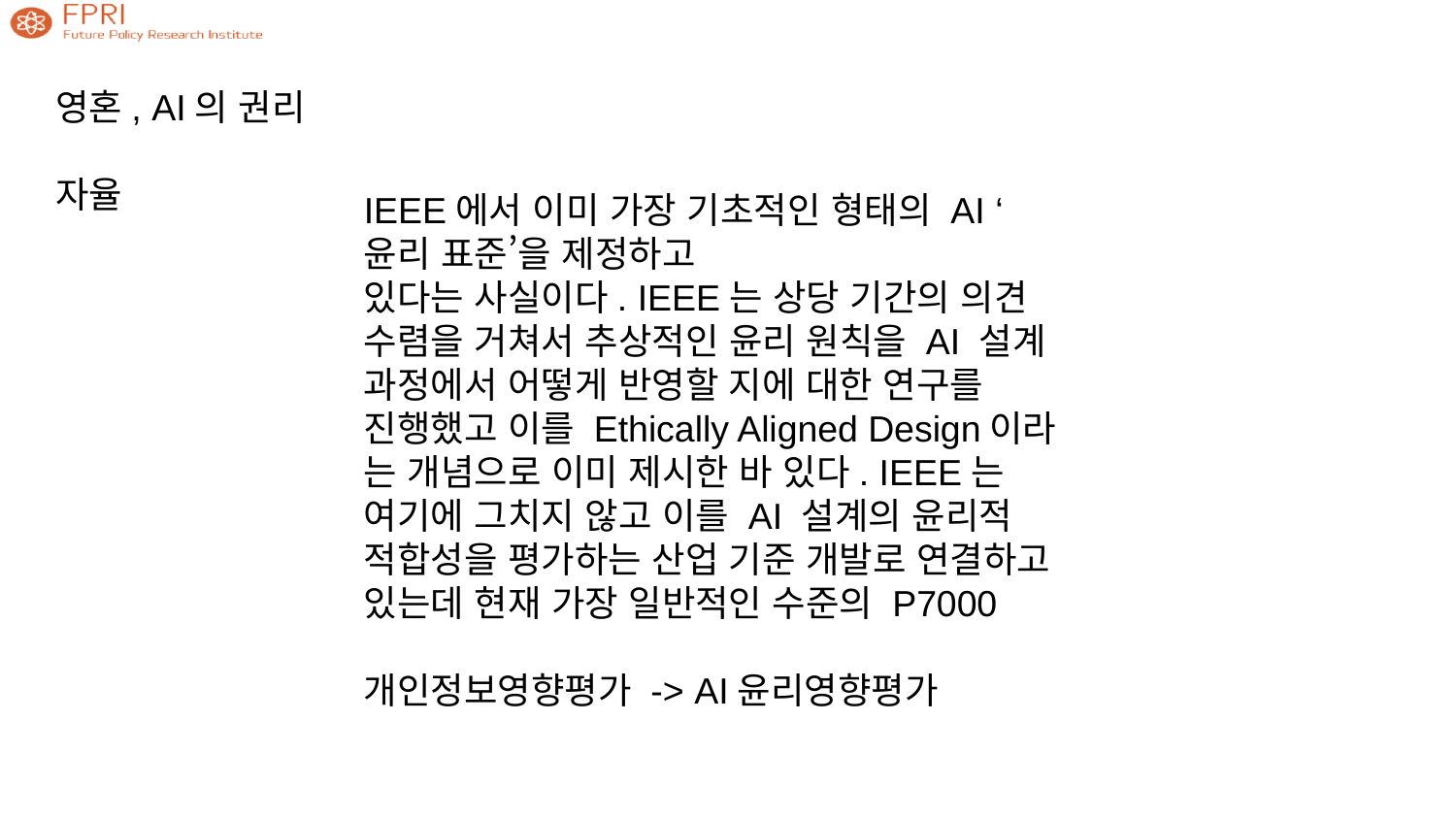

영혼, AI의 권리

자율

IEEE에서 이미 가장 기초적인 형태의 AI ‘윤리 표준’을 제정하고
있다는 사실이다. IEEE는 상당 기간의 의견 수렴을 거쳐서 추상적인 윤리 원칙을 AI 설계
과정에서 어떻게 반영할 지에 대한 연구를 진행했고 이를 Ethically Aligned Design이라
는 개념으로 이미 제시한 바 있다. IEEE는 여기에 그치지 않고 이를 AI 설계의 윤리적
적합성을 평가하는 산업 기준 개발로 연결하고 있는데 현재 가장 일반적인 수준의 P7000

개인정보영향평가 -> AI윤리영향평가